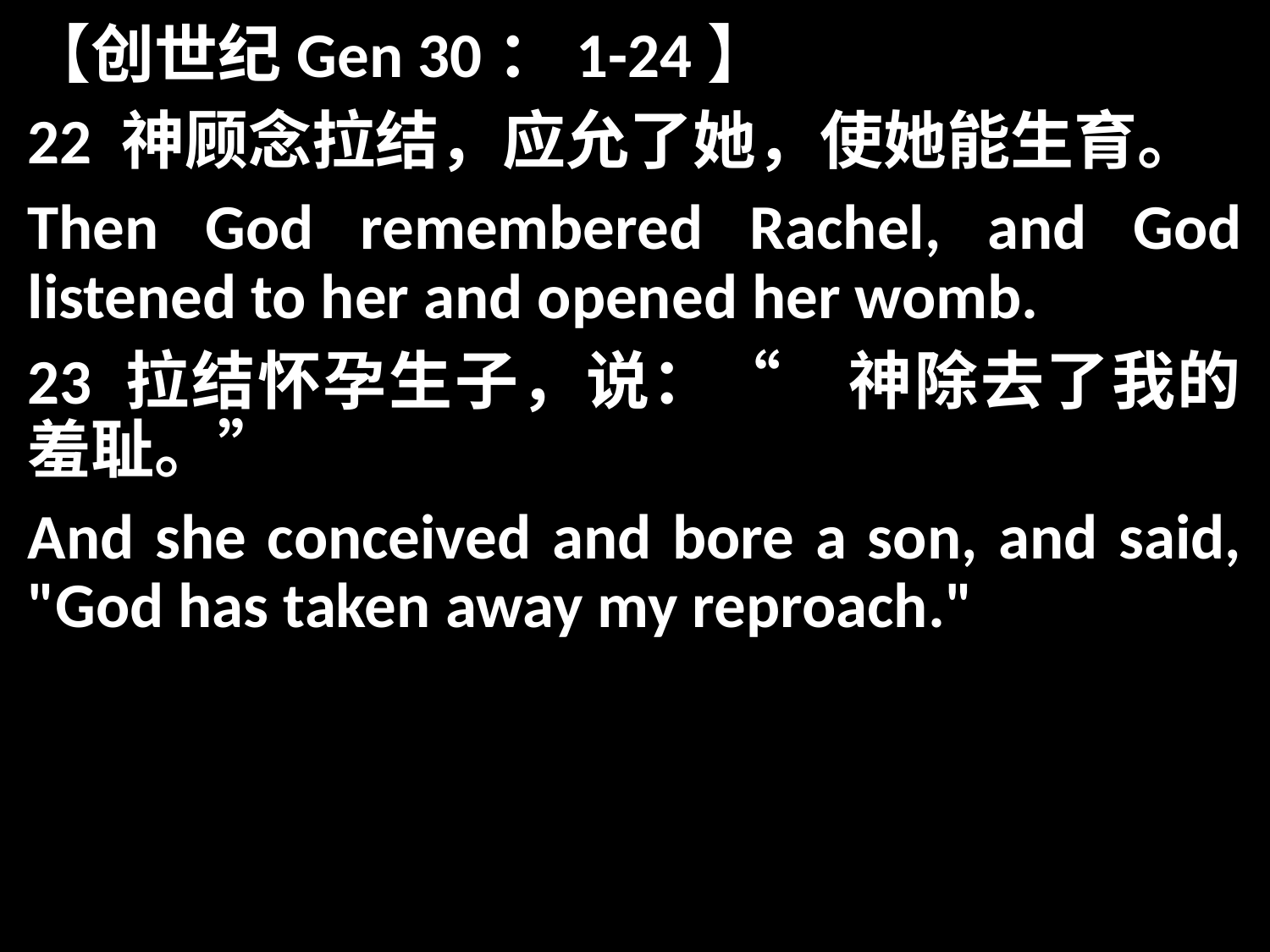

【创世纪Gen 30：1-24】
22 神顾念拉结，应允了她，使她能生育。
Then God remembered Rachel, and God listened to her and opened her womb.
23 拉结怀孕生子，说：“　神除去了我的羞耻。”
And she conceived and bore a son, and said, "God has taken away my reproach."